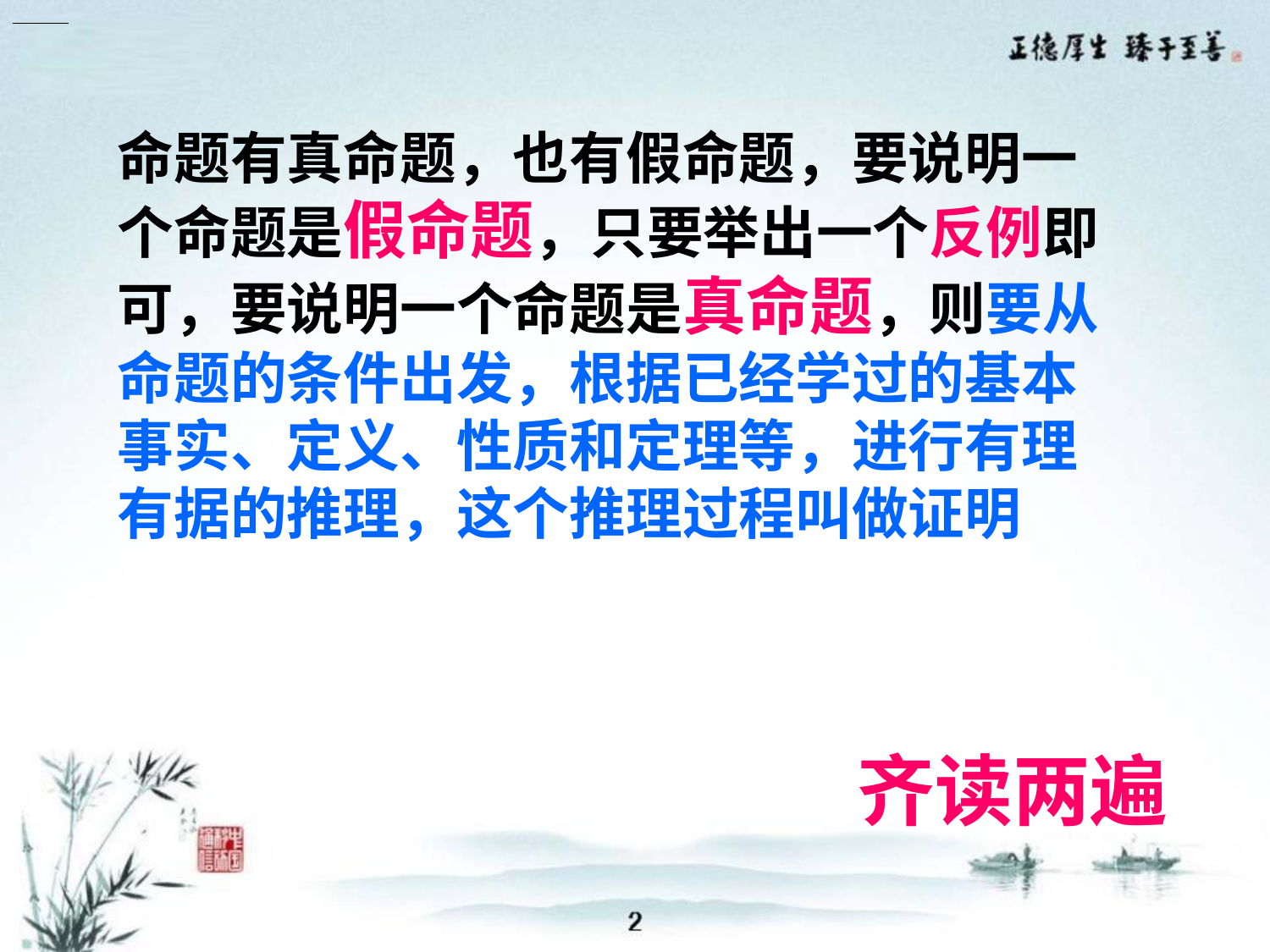

命题有真命题，也有假命题，要说明一个命题是假命题，只要举出一个反例即可，要说明一个命题是真命题，则要从命题的条件出发，根据已经学过的基本事实、定义、性质和定理等，进行有理有据的推理，这个推理过程叫做证明
齐读两遍